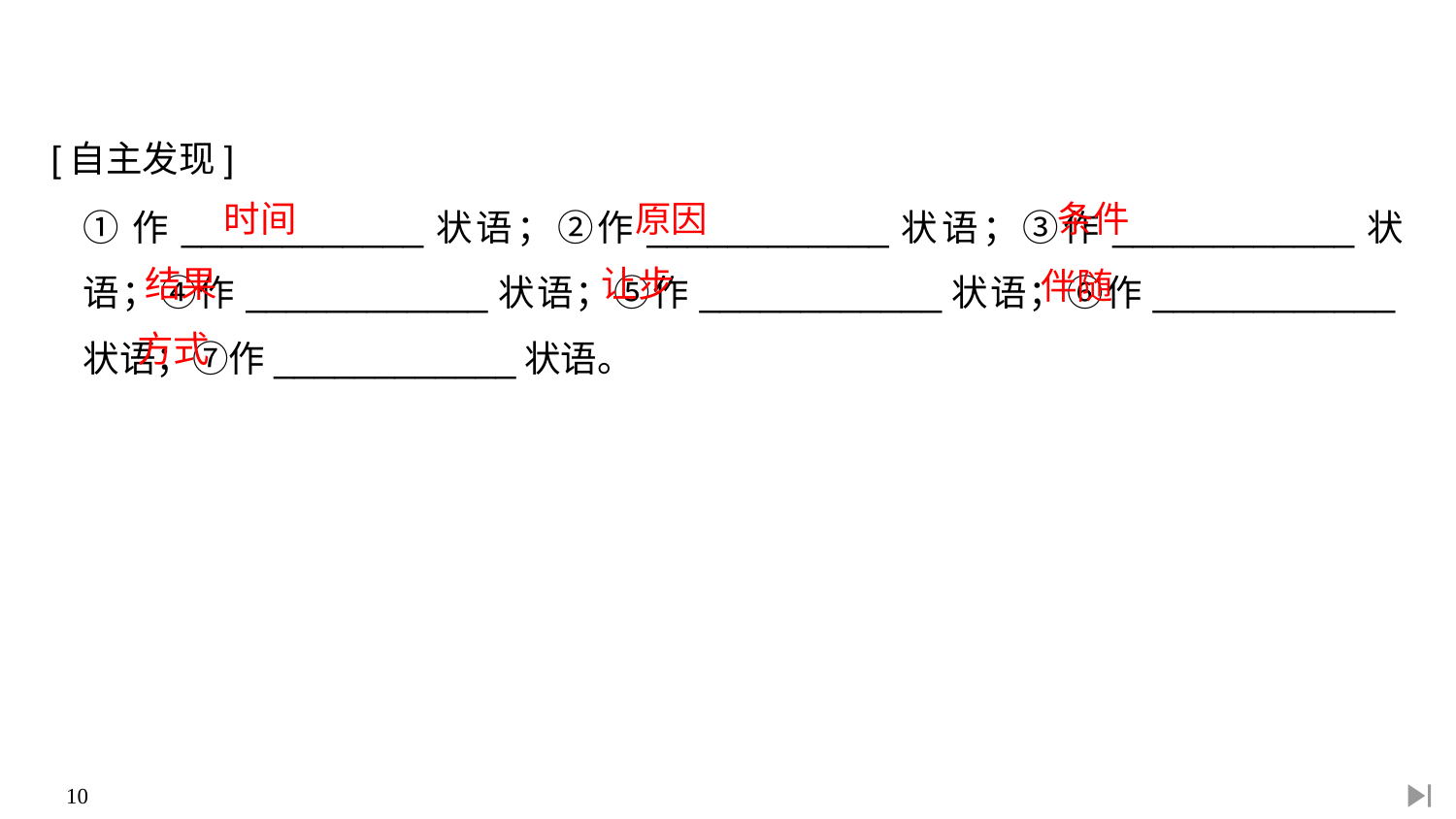

[自主发现]
时间
原因
条件
①作____________状语；②作____________状语；③作____________状语；④作____________状语；⑤作____________状语；⑥作____________状语；⑦作____________状语。
让步
结果
伴随
方式